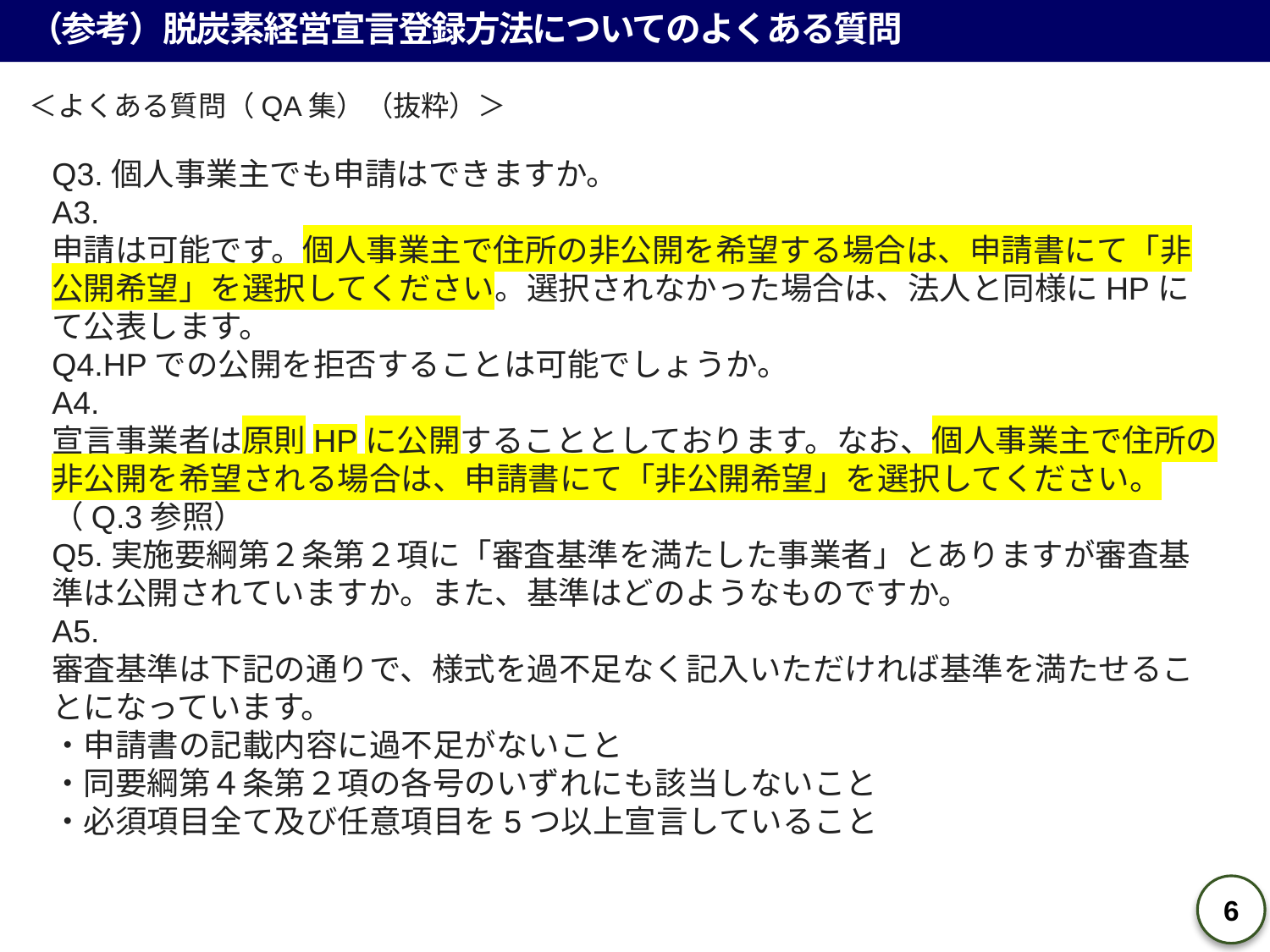

（参考）脱炭素経営宣言登録方法についてのよくある質問
＜よくある質問（QA集）（抜粋）＞
Q3.個人事業主でも申請はできますか。
A3.
申請は可能です。個人事業主で住所の非公開を希望する場合は、申請書にて「非公開希望」を選択してください。選択されなかった場合は、法人と同様にHPにて公表します。
Q4.HPでの公開を拒否することは可能でしょうか。
A4.
宣言事業者は原則HPに公開することとしております。なお、個人事業主で住所の非公開を希望される場合は、申請書にて「非公開希望」を選択してください。（Q.3参照）
Q5.実施要綱第２条第２項に「審査基準を満たした事業者」とありますが審査基準は公開されていますか。また、基準はどのようなものですか。
A5.
審査基準は下記の通りで、様式を過不足なく記入いただければ基準を満たせることになっています。
・申請書の記載内容に過不足がないこと
・同要綱第４条第２項の各号のいずれにも該当しないこと
・必須項目全て及び任意項目を5つ以上宣言していること

6